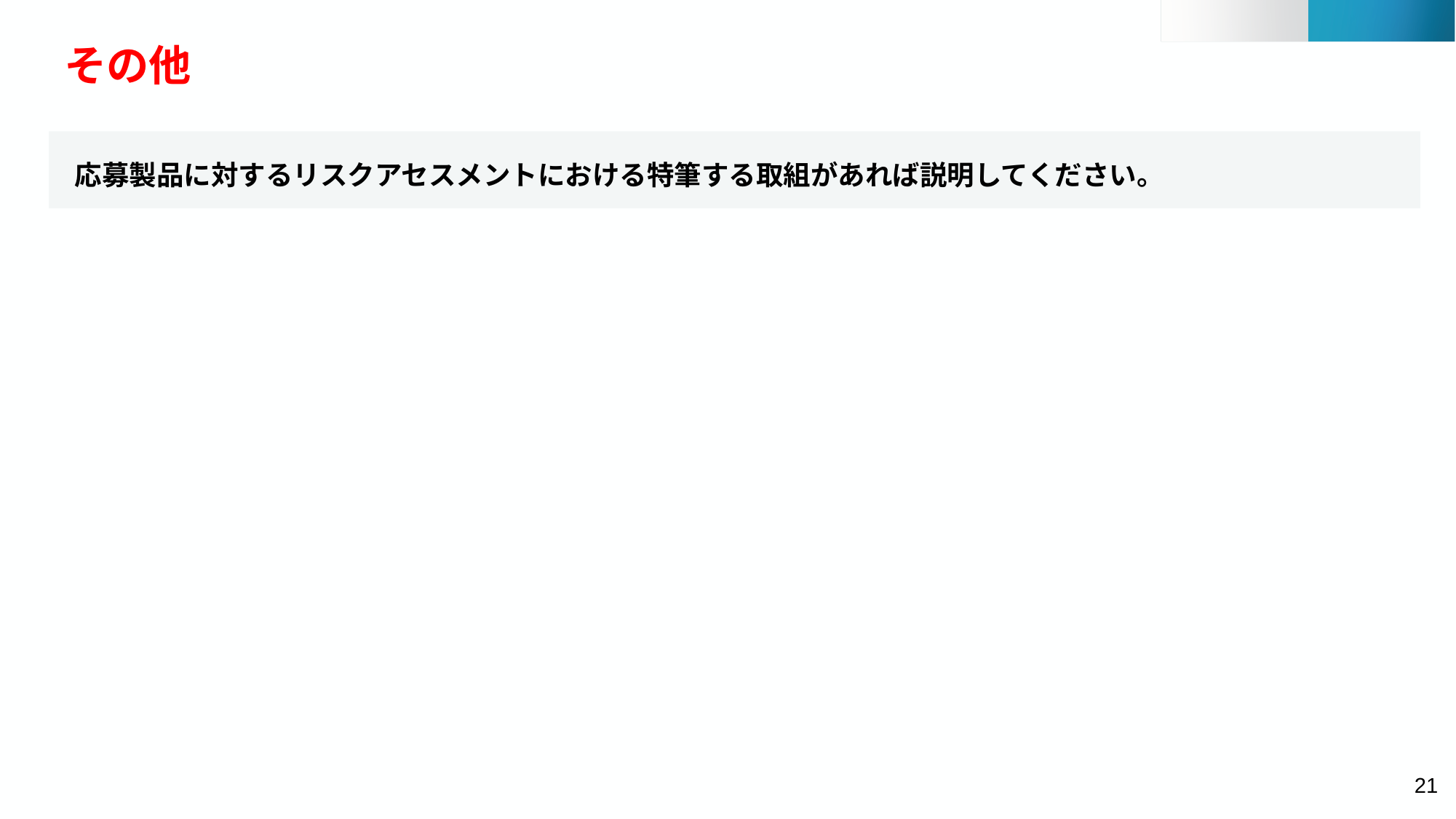

その他
応募製品に対するリスクアセスメントにおける特筆する取組があれば説明してください。

21